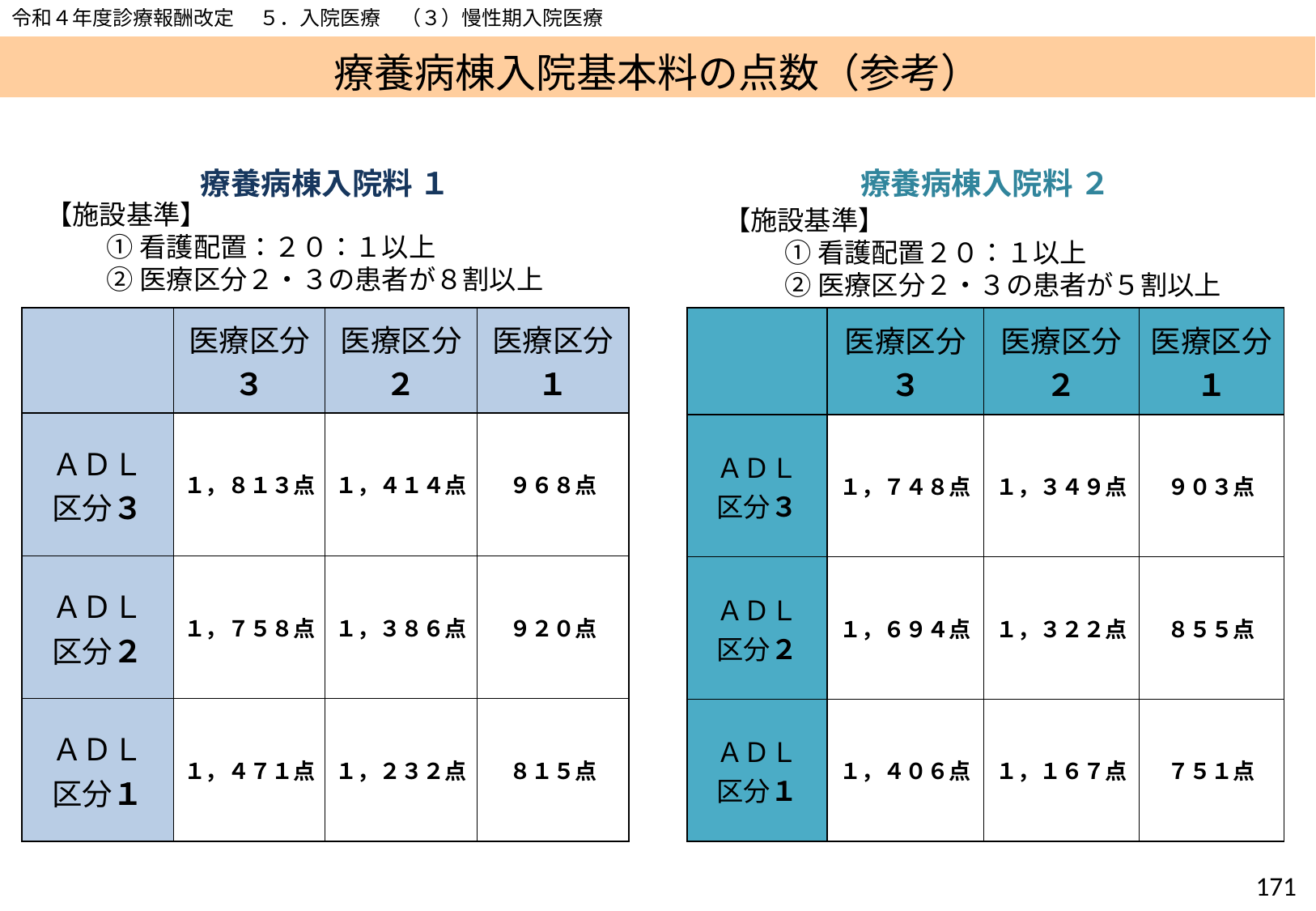

令和４年度診療報酬改定　 ５．入院医療　（３）慢性期入院医療
# 療養病棟入院基本料の点数（参考）
療養病棟入院料 １
療養病棟入院料 ２
【施設基準】
①看護配置：２０：１以上
②医療区分２・３の患者が８割以上
【施設基準】
①看護配置２０：１以上
②医療区分２・３の患者が５割以上
|  | 医療区分３ | 医療区分２ | 医療区分１ |
| --- | --- | --- | --- |
| ＡＤＬ 区分３ | １，８１３点 | １，４１４点 | ９６８点 |
| ＡＤＬ 区分２ | １，７５８点 | １，３８６点 | ９２０点 |
| ＡＤＬ 区分１ | １，４７１点 | １，２３２点 | ８１５点 |
|  | 医療区分３ | 医療区分２ | 医療区分１ |
| --- | --- | --- | --- |
| ＡＤＬ 区分３ | １，７４８点 | １，３４９点 | ９０３点 |
| ＡＤＬ 区分２ | １，６９４点 | １，３２２点 | ８５５点 |
| ＡＤＬ 区分１ | １，４０６点 | １，１６７点 | ７５１点 |
171